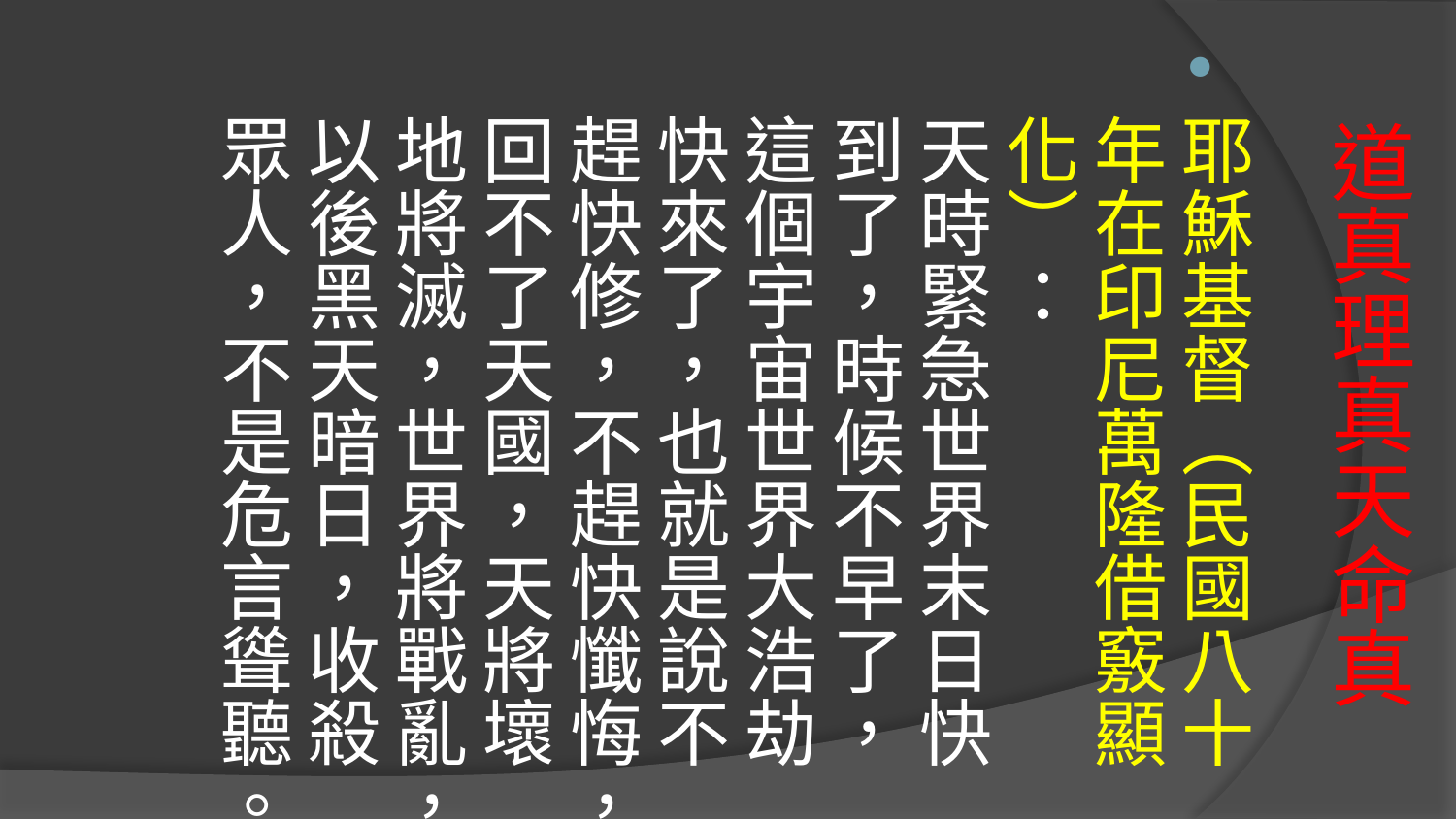

耶穌基督（民國八十年在印尼萬隆借竅顯化）：
天時緊急世界末日快到了，時候不早了，這個宇宙世界大浩劫快來了，也就是說不趕快修，不趕快懺悔，回不了天國，天將壞地將滅，世界將戰亂，以後黑天暗日，收殺眾人，不是危言聳聽。
# 道真理真天命真